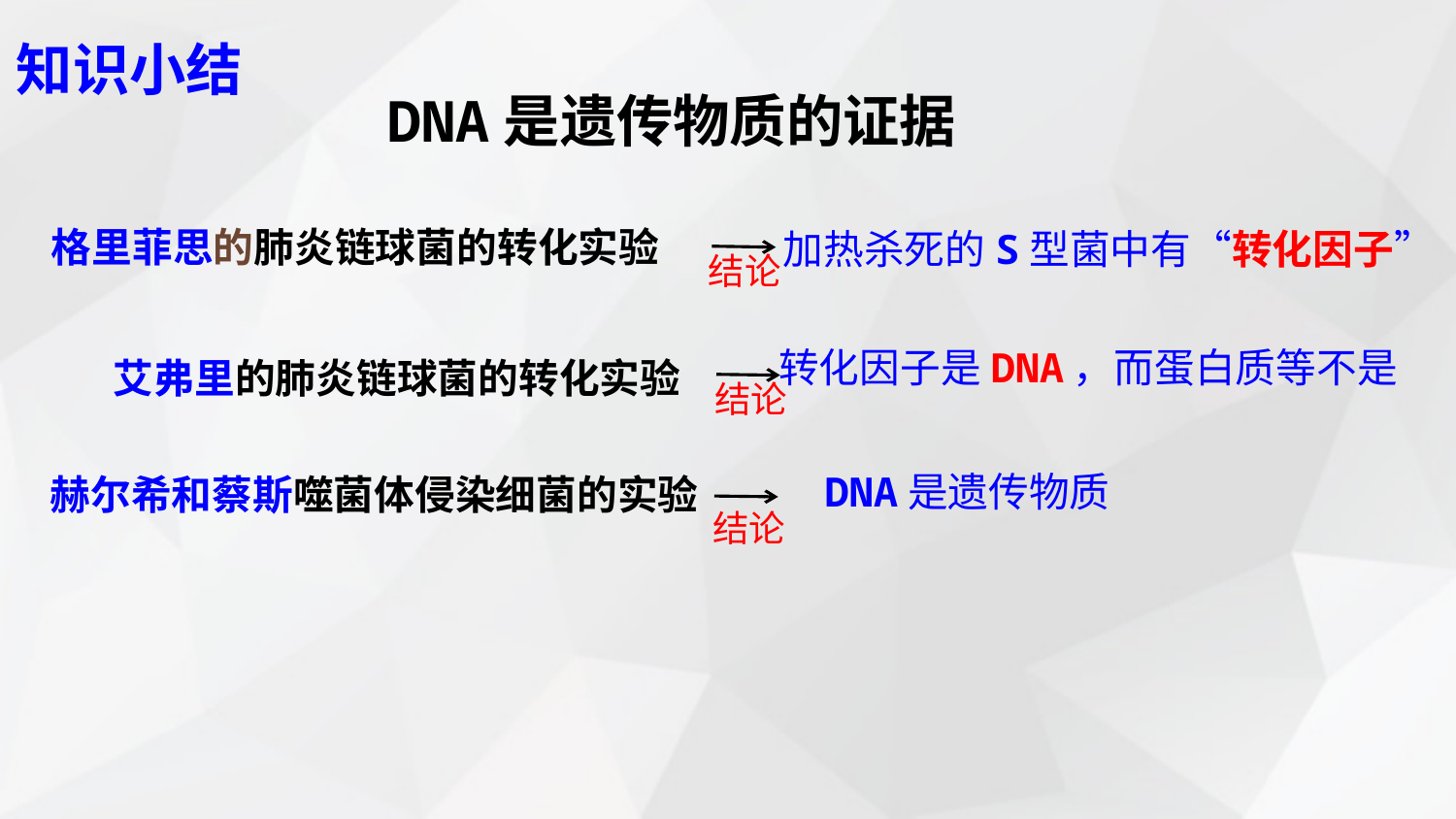

知识小结
DNA是遗传物质的证据
格里菲思的肺炎链球菌的转化实验
加热杀死的S型菌中有“转化因子”
结论
转化因子是DNA，而蛋白质等不是
艾弗里的肺炎链球菌的转化实验
结论
赫尔希和蔡斯噬菌体侵染细菌的实验
DNA是遗传物质
结论